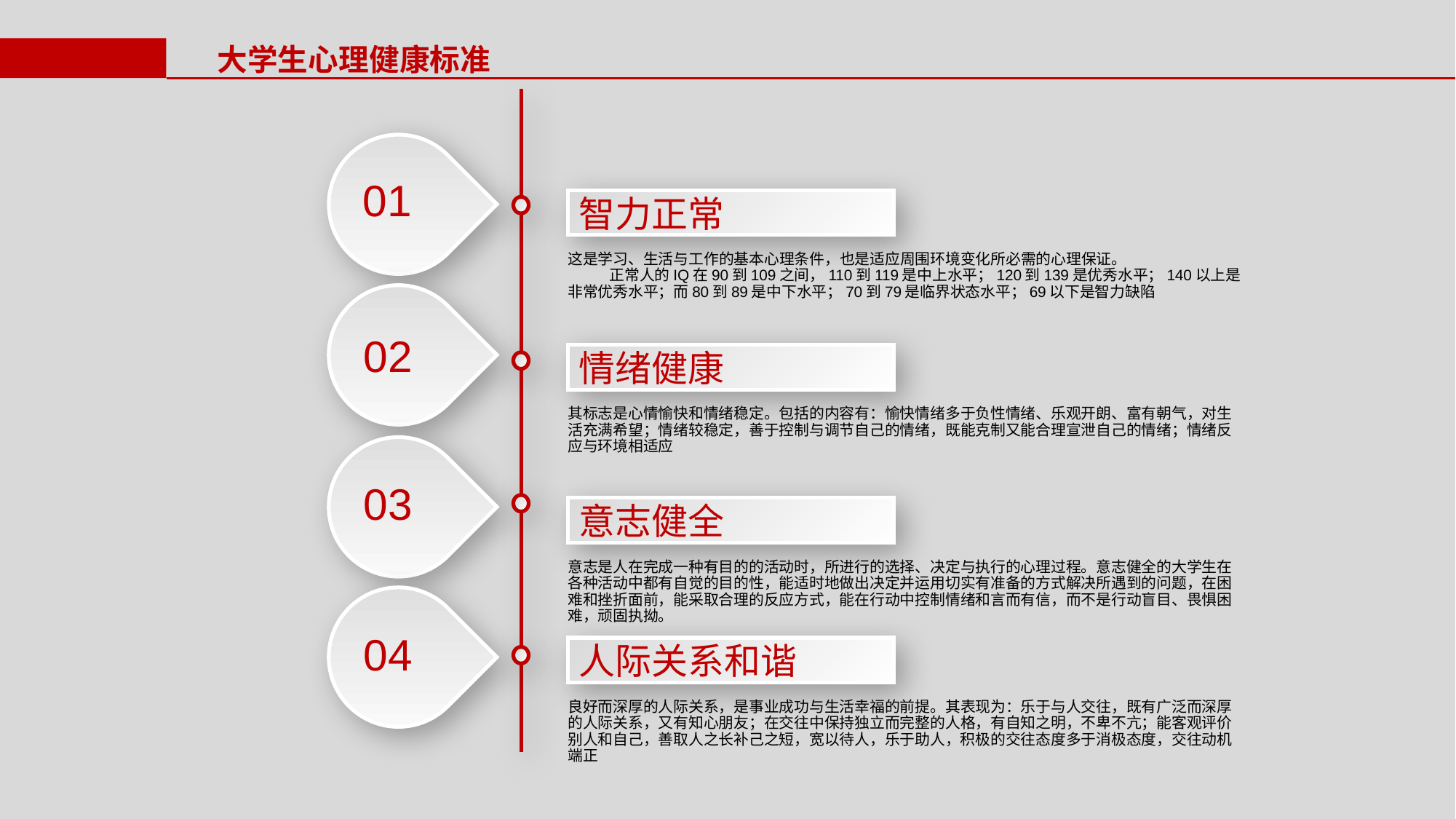

大学生心理健康标准

01

02

03

04
智力正常
这是学习、生活与工作的基本心理条件，也是适应周围环境变化所必需的心理保证。
           正常人的IQ在90到109之间，110到119是中上水平；120到139是优秀水平；140以上是非常优秀水平；而80到89是中下水平；70到79是临界状态水平；69以下是智力缺陷
情绪健康
其标志是心情愉快和情绪稳定。包括的内容有：愉快情绪多于负性情绪、乐观开朗、富有朝气，对生活充满希望；情绪较稳定，善于控制与调节自己的情绪，既能克制又能合理宣泄自己的情绪；情绪反应与环境相适应
意志健全
意志是人在完成一种有目的的活动时，所进行的选择、决定与执行的心理过程。意志健全的大学生在各种活动中都有自觉的目的性，能适时地做出决定并运用切实有准备的方式解决所遇到的问题，在困难和挫折面前，能采取合理的反应方式，能在行动中控制情绪和言而有信，而不是行动盲目、畏惧困难，顽固执拗。
人际关系和谐
良好而深厚的人际关系，是事业成功与生活幸福的前提。其表现为：乐于与人交往，既有广泛而深厚的人际关系，又有知心朋友；在交往中保持独立而完整的人格，有自知之明，不卑不亢；能客观评价别人和自己，善取人之长补己之短，宽以待人，乐于助人，积极的交往态度多于消极态度，交往动机端正
延迟符号